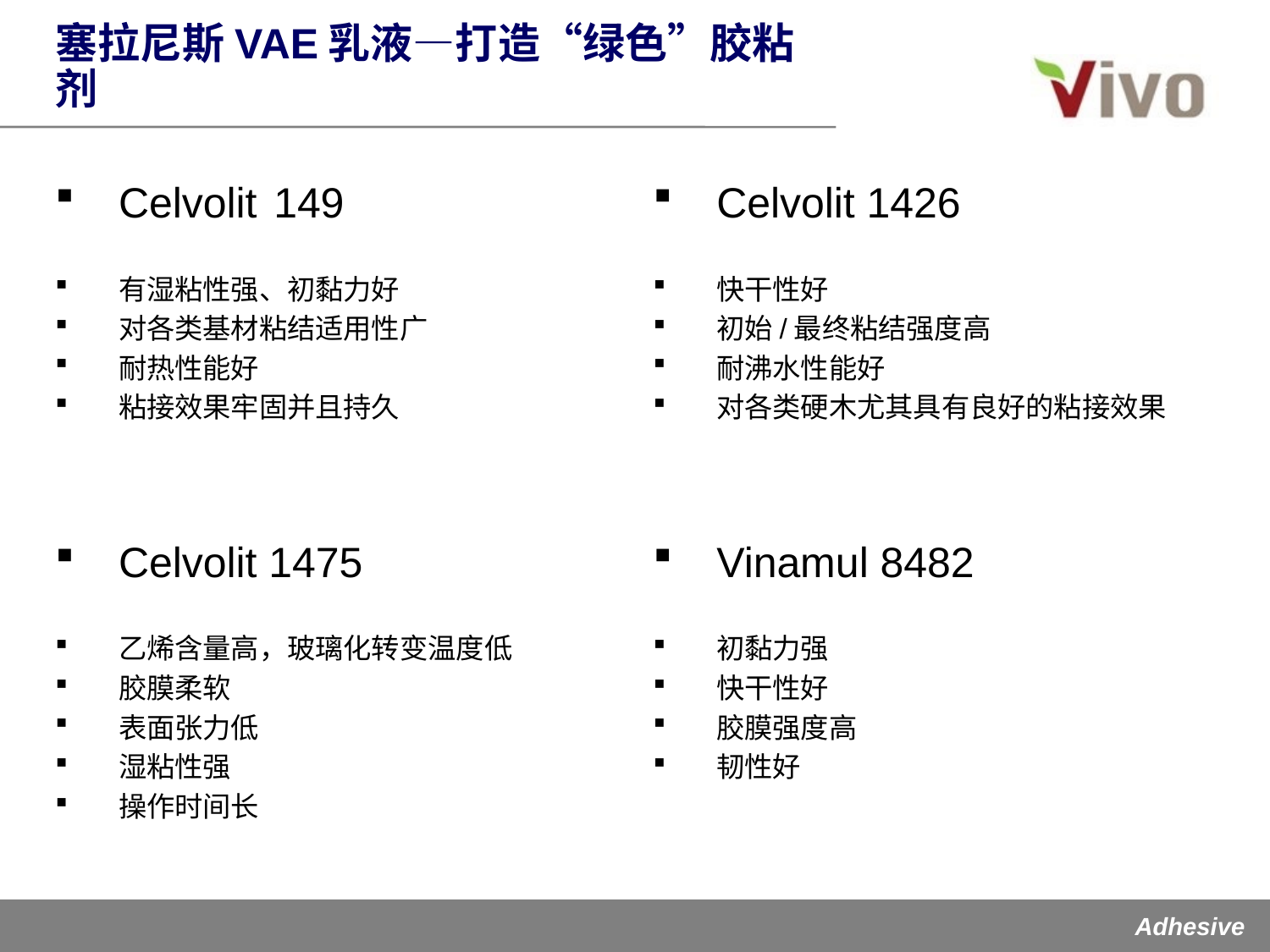

# 塞拉尼斯VAE乳液—打造“绿色”胶粘剂
Celvolit  149

有湿粘性强、初黏力好
对各类基材粘结适用性广
耐热性能好
粘接效果牢固并且持久
Celvolit 1426

快干性好
初始/最终粘结强度高
耐沸水性能好
对各类硬木尤其具有良好的粘接效果
Celvolit 1475

乙烯含量高，玻璃化转变温度低
胶膜柔软
表面张力低
湿粘性强
操作时间长
Vinamul 8482

初黏力强
快干性好
胶膜强度高
韧性好